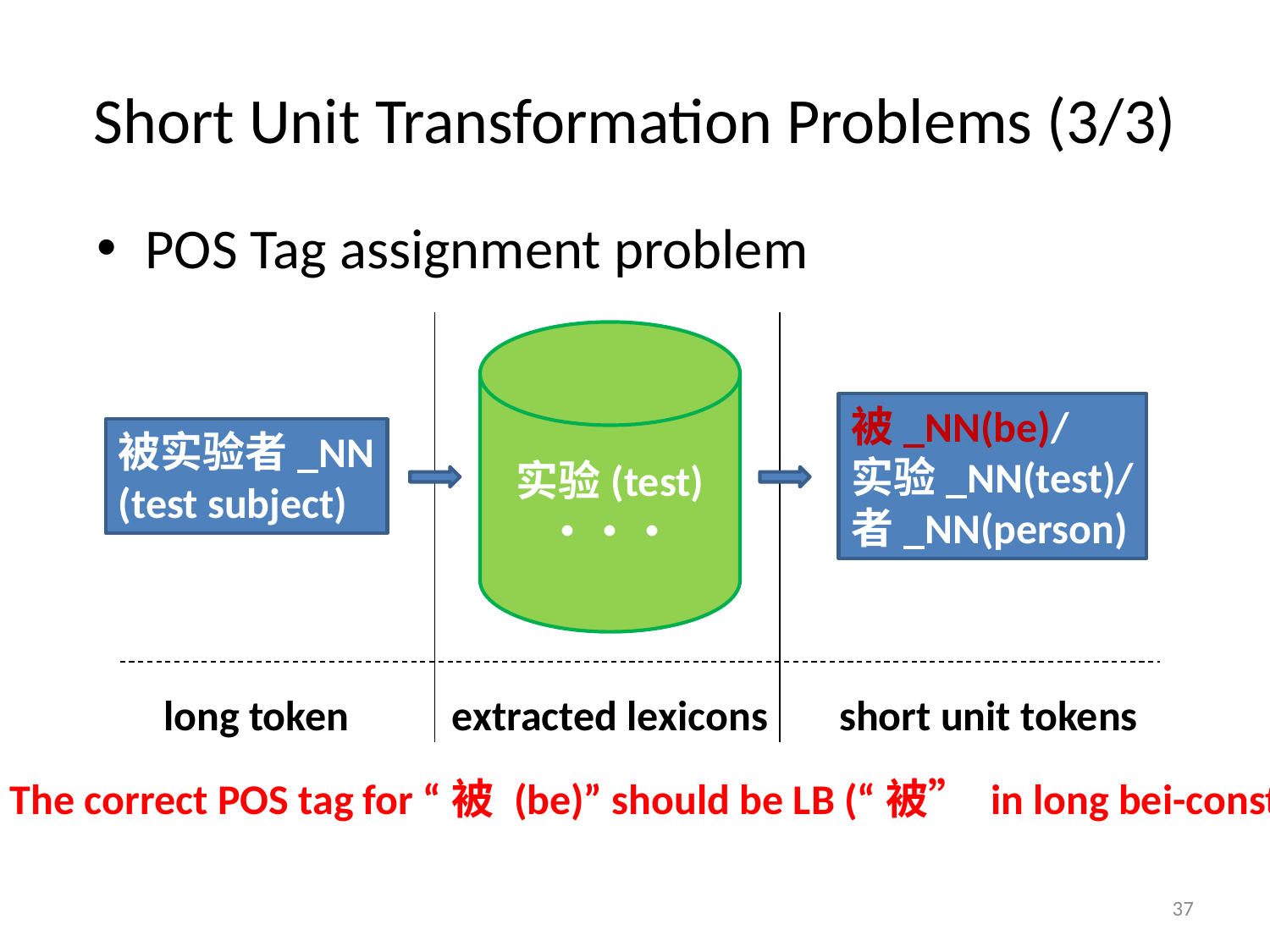

# Short Unit Transformation Problems (3/3)
POS Tag assignment problem

实验(test)
・・・

被_NN(be)/
实验_NN(test)/
者_NN(person)
被实验者_NN
(test subject)

long token
extracted lexicons
short unit tokens
The correct POS tag for “被 (be)” should be LB (“被” in long bei-const)
37